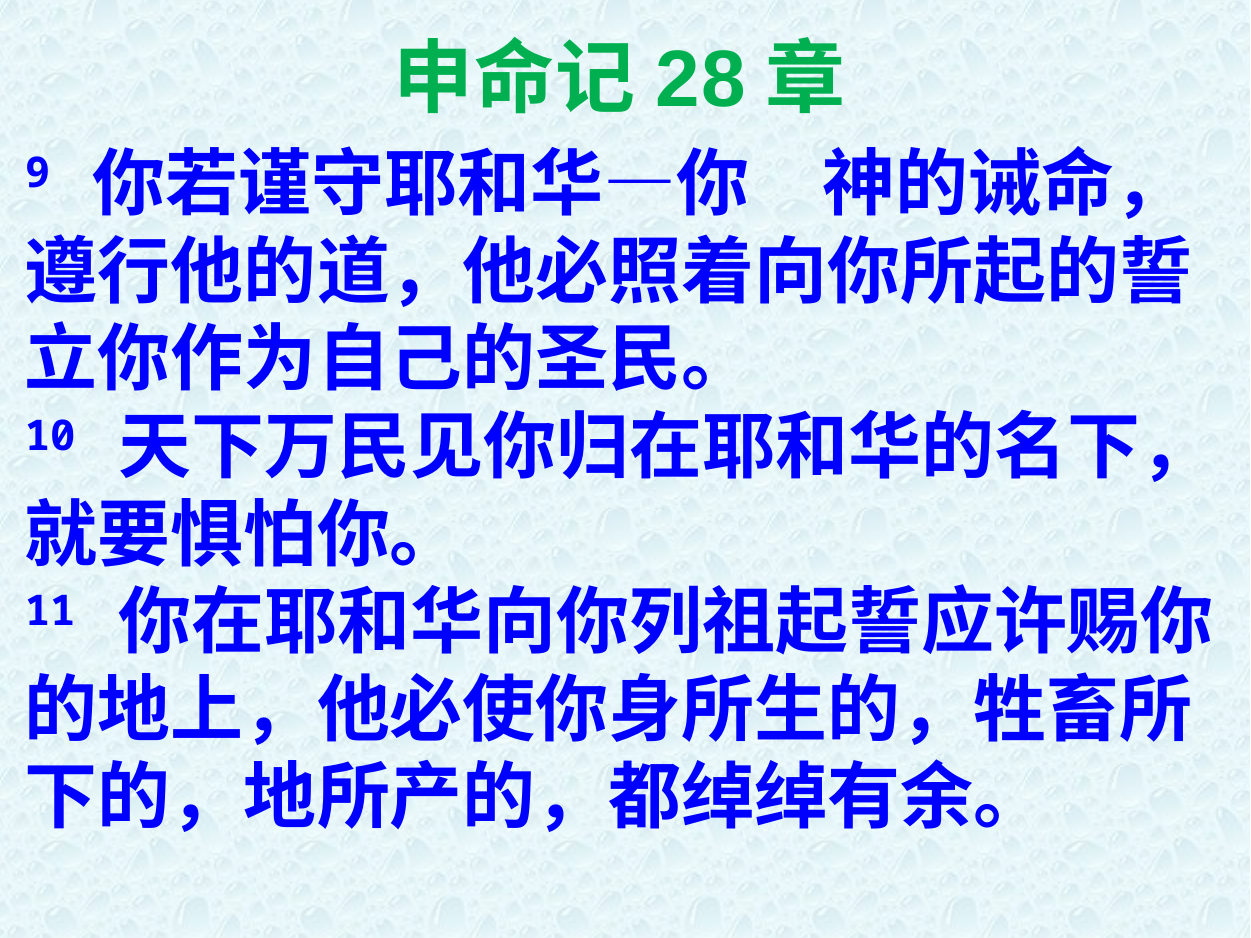

申命记28章
9 你若谨守耶和华―你　神的诫命，遵行他的道，他必照着向你所起的誓立你作为自己的圣民。
10 天下万民见你归在耶和华的名下，就要惧怕你。
11 你在耶和华向你列祖起誓应许赐你的地上，他必使你身所生的，牲畜所下的，地所产的，都绰绰有余。